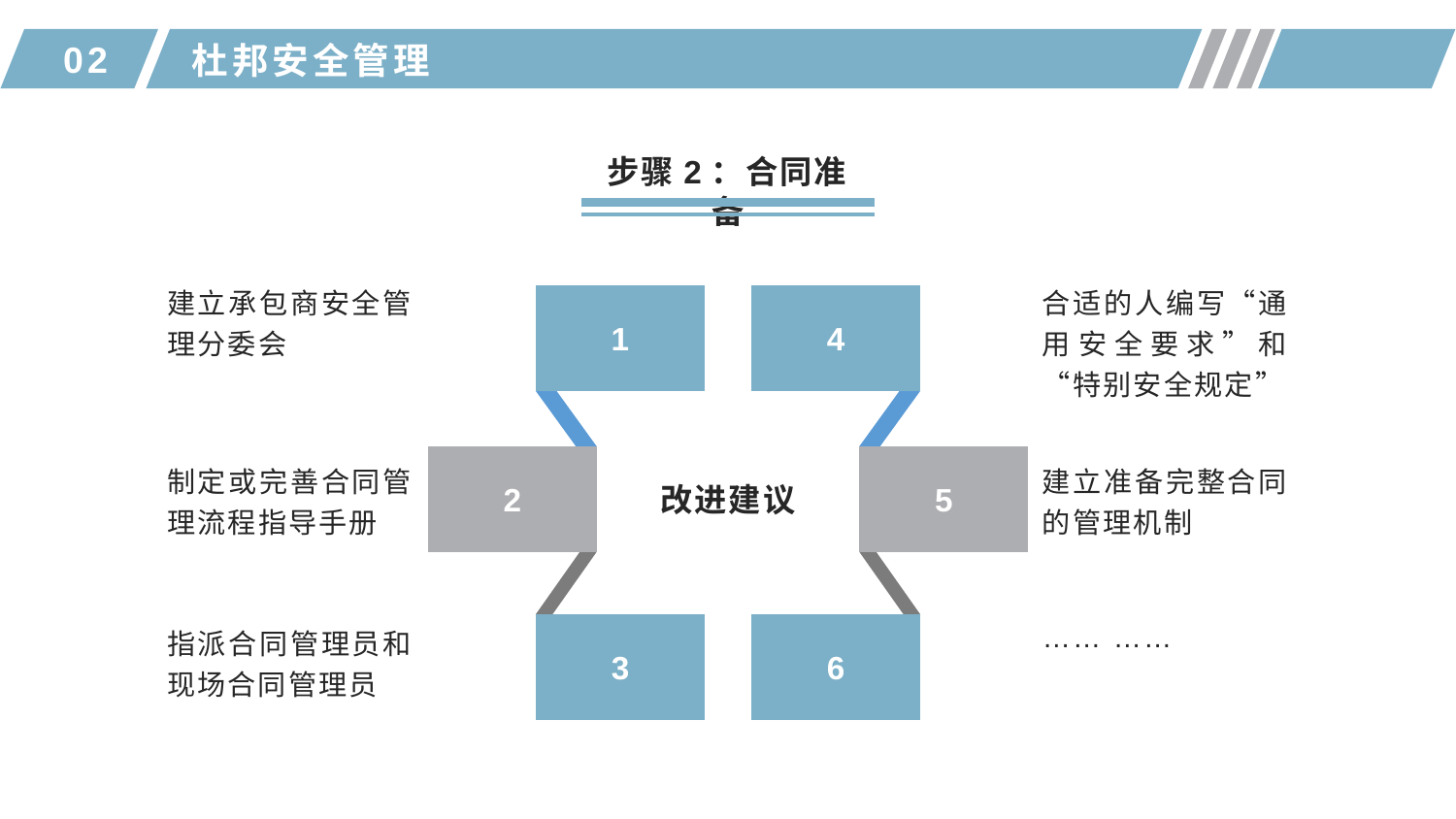

02
杜邦安全管理
步骤2：合同准备
建立承包商安全管理分委会
合适的人编写“通用安全要求”和“特别安全规定”
1
4

2
5

3
6
制定或完善合同管理流程指导手册
建立准备完整合同的管理机制
改进建议
指派合同管理员和现场合同管理员
…… ……